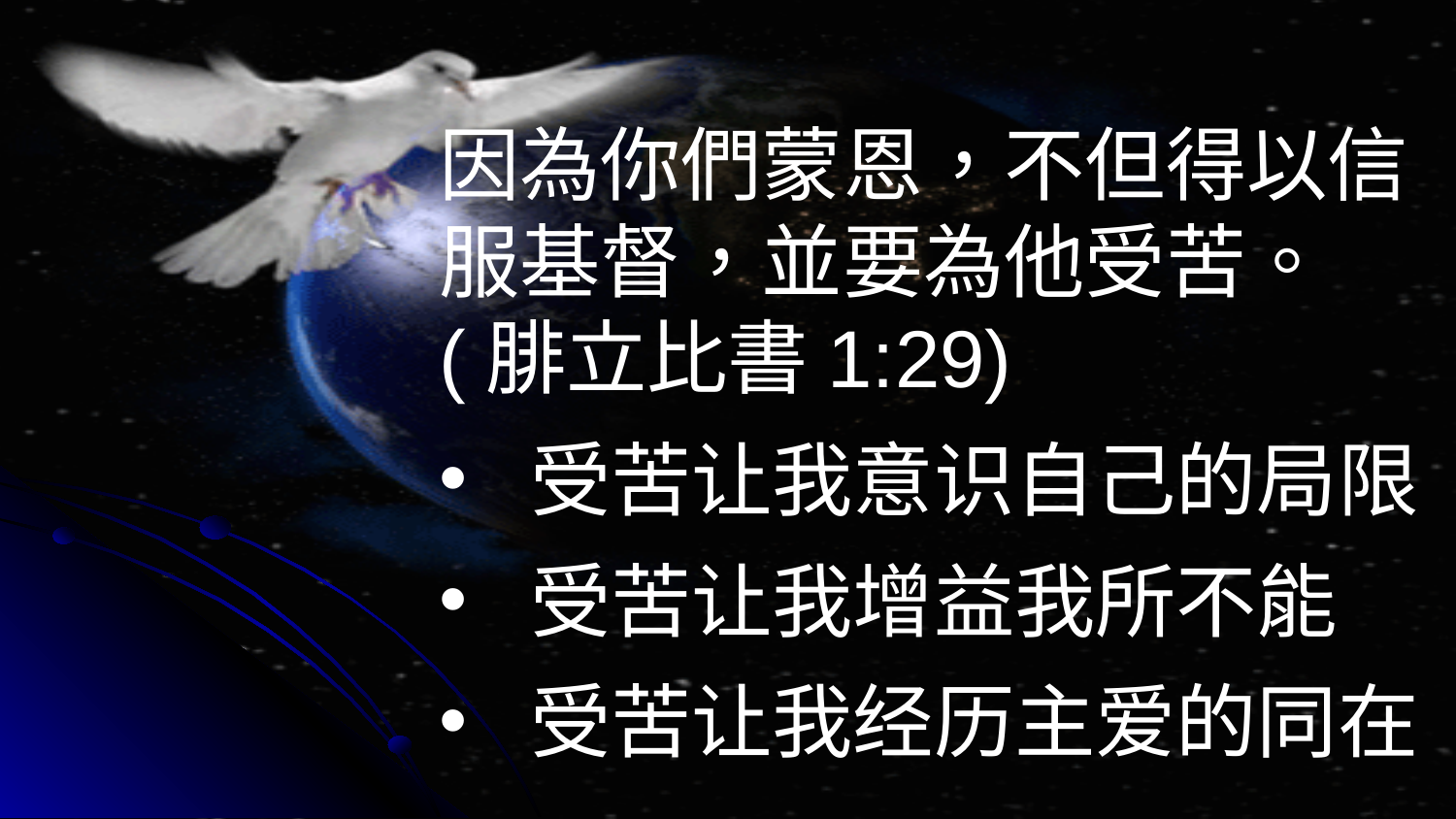

因為你們蒙恩，不但得以信服基督，並要為他受苦。(腓立比書1:29)
受苦让我意识自己的局限
受苦让我增益我所不能
受苦让我经历主爱的同在